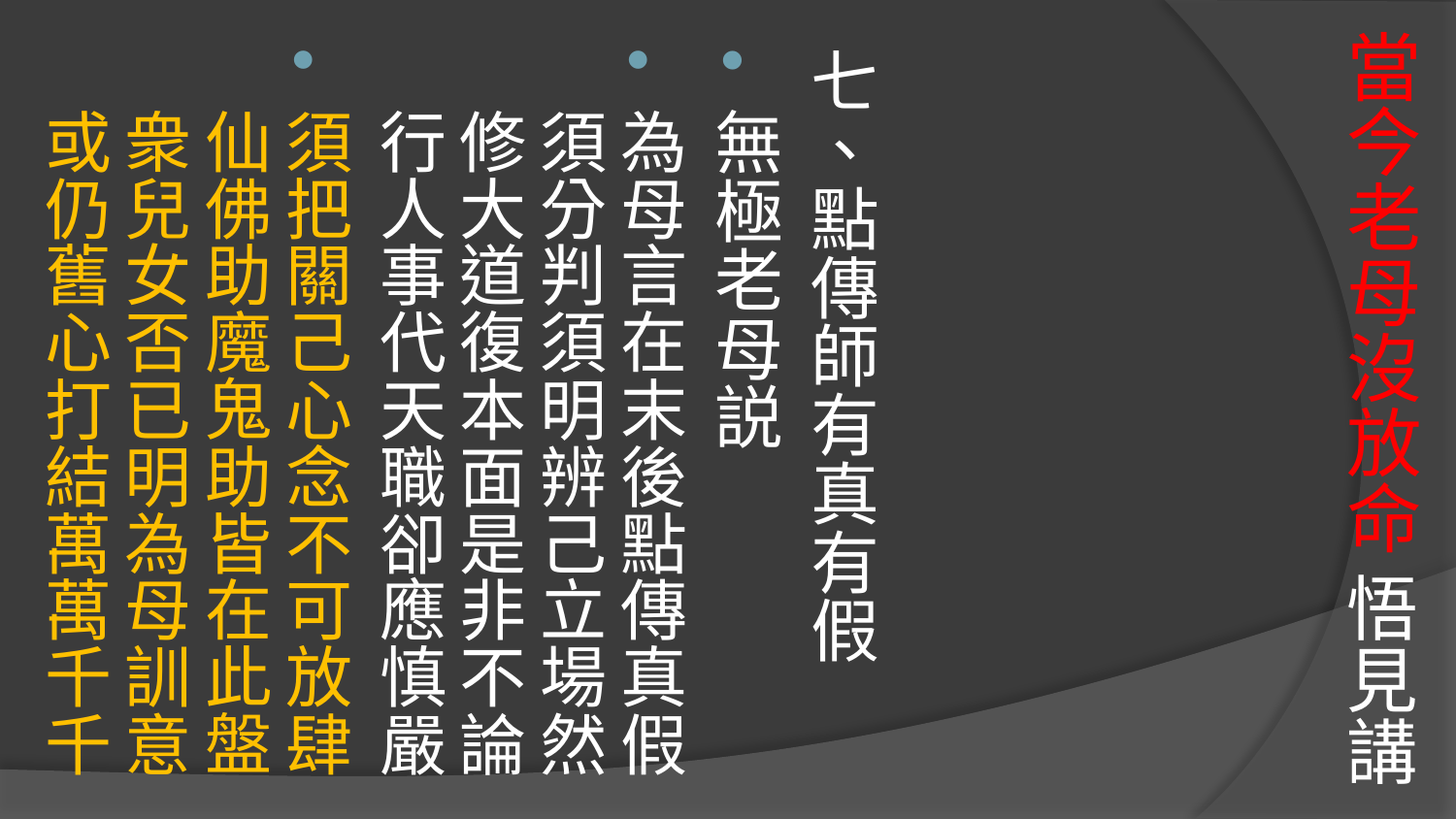

# 當今老母沒放命 悟見講
七、點傳師有真有假
無極老母説
為母言在末後點傳真假
須分判須明辨己立場然
修大道復本面是非不論
行人事代天職卻應慎嚴
須把關己心念不可放肆
仙佛助魔鬼助皆在此盤
衆兒女否已明為母訓意
或仍舊心打結萬萬千千